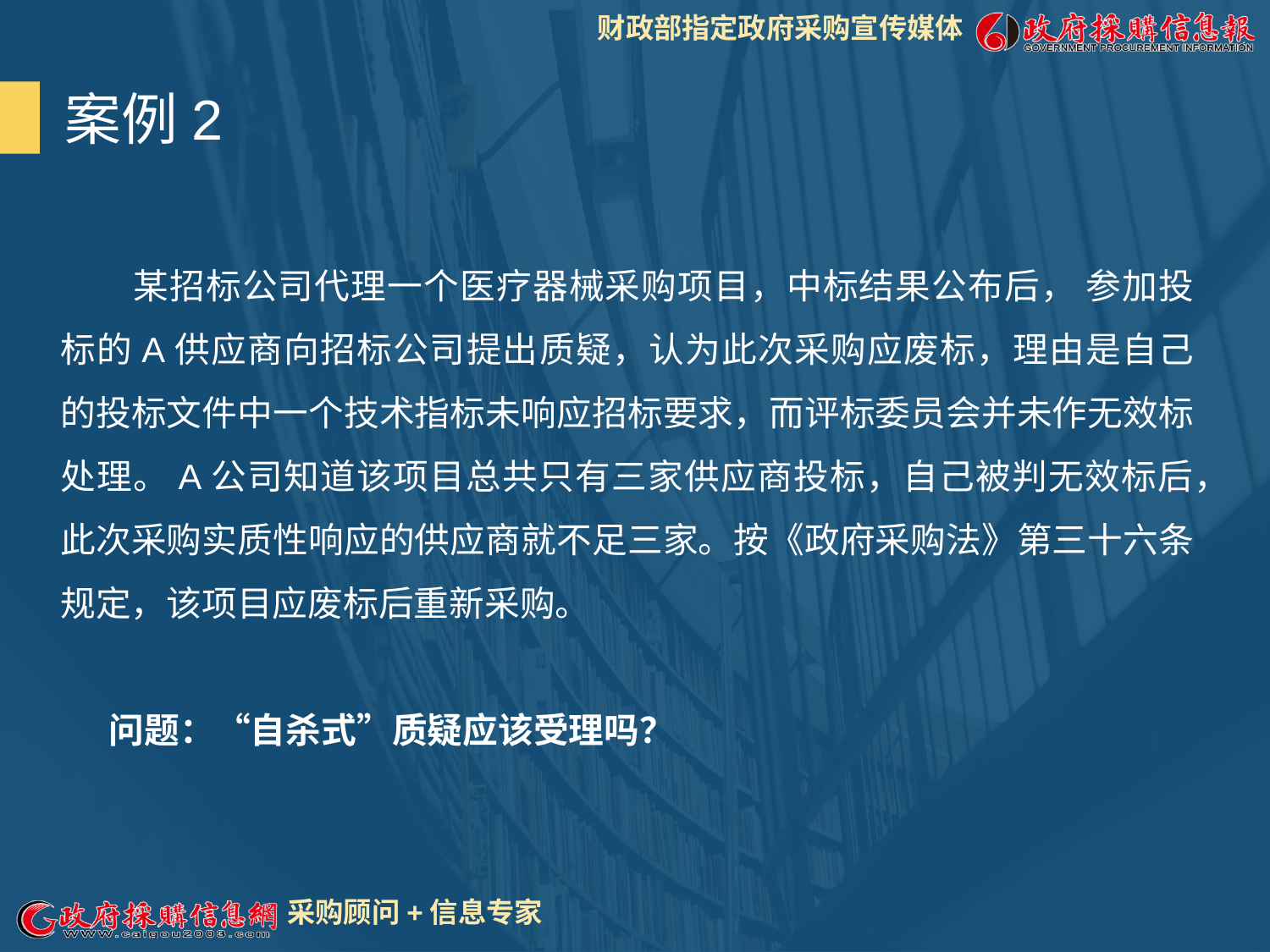

案例2
　　某招标公司代理一个医疗器械采购项目，中标结果公布后， 参加投标的A供应商向招标公司提出质疑，认为此次采购应废标，理由是自己的投标文件中一个技术指标未响应招标要求，而评标委员会并未作无效标处理。A公司知道该项目总共只有三家供应商投标，自己被判无效标后，此次采购实质性响应的供应商就不足三家。按《政府采购法》第三十六条规定，该项目应废标后重新采购。

     问题：“自杀式”质疑应该受理吗？